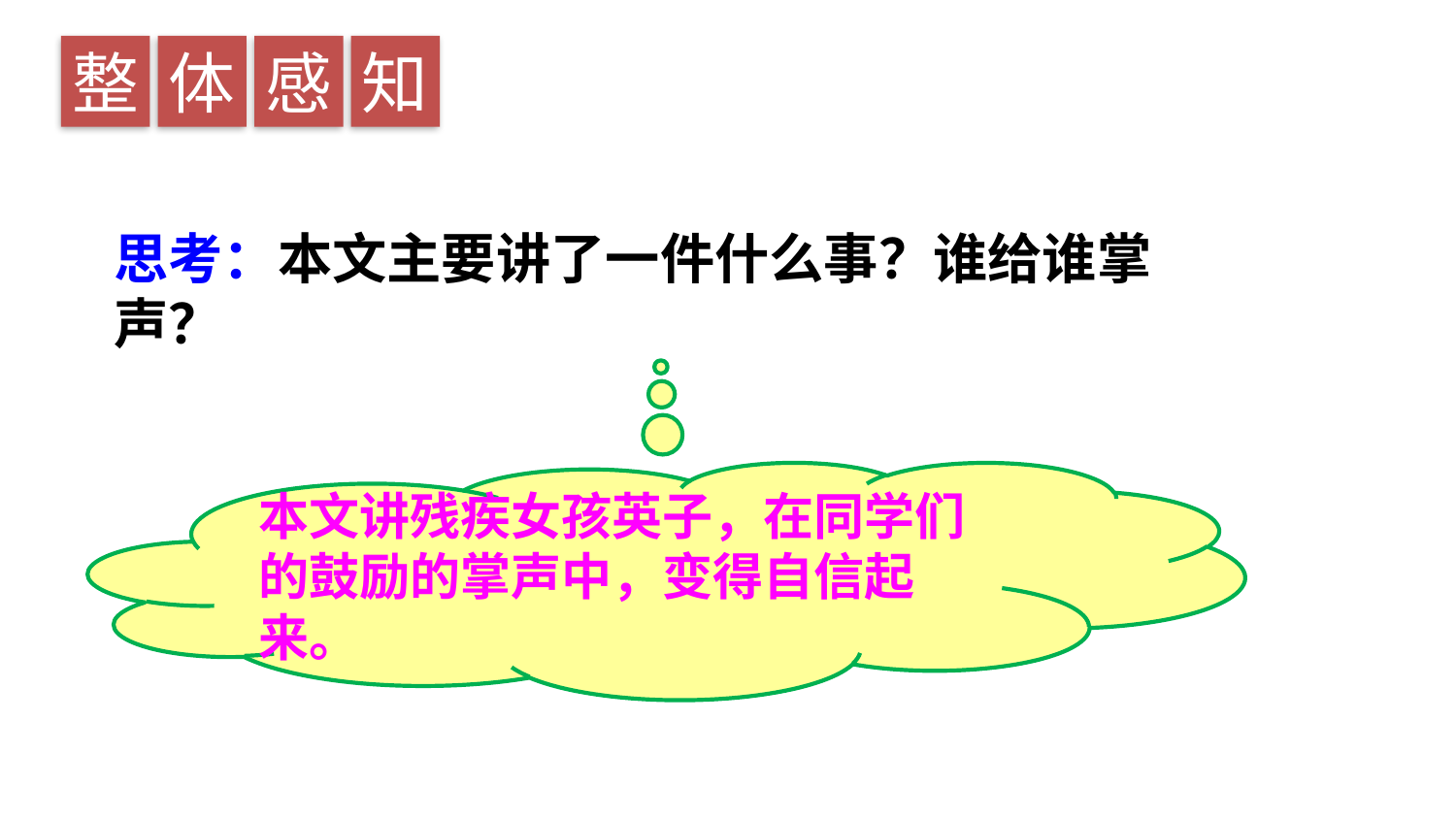

整
体
感
知
思考：本文主要讲了一件什么事？谁给谁掌声？
本文讲残疾女孩英子，在同学们的鼓励的掌声中，变得自信起来。